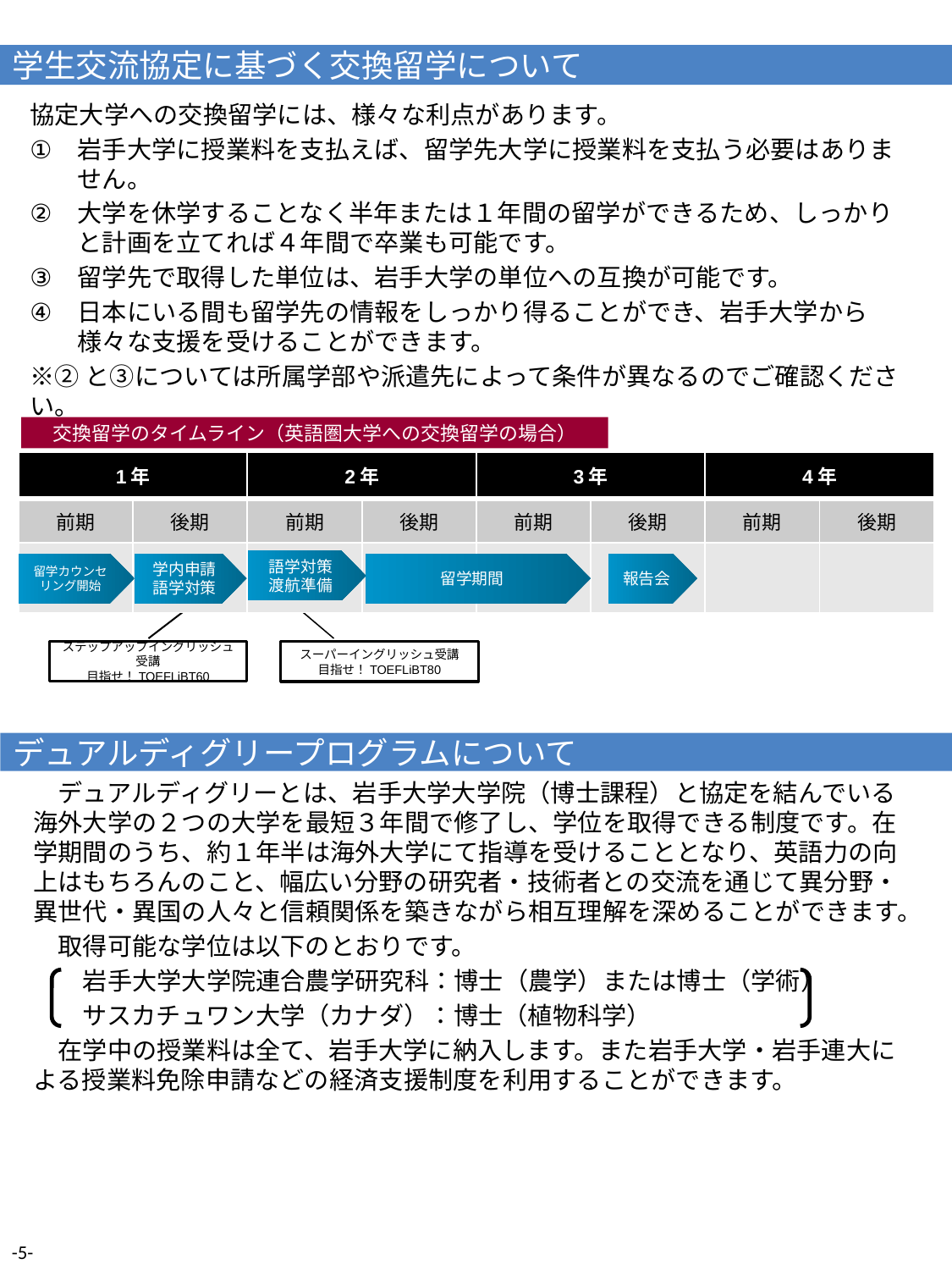

学生交流協定に基づく交換留学について
協定大学への交換留学には、様々な利点があります。
岩手大学に授業料を支払えば、留学先大学に授業料を支払う必要はありません。
大学を休学することなく半年または１年間の留学ができるため、しっかりと計画を立てれば４年間で卒業も可能です。
留学先で取得した単位は、岩手大学の単位への互換が可能です。
日本にいる間も留学先の情報をしっかり得ることができ、岩手大学から様々な支援を受けることができます。
※②と③については所属学部や派遣先によって条件が異なるのでご確認ください。
交換留学のタイムライン（英語圏大学への交換留学の場合）
| 1年 |  | 2年 |  | 3年 |  | 4年 |  |
| --- | --- | --- | --- | --- | --- | --- | --- |
| 前期 | 後期 | 前期 | 後期 | 前期 | 後期 | 前期 | 後期 |
|  |  |  |  |  |  |  |  |
語学対策
渡航準備
留学カウンセリング開始
学内申請
語学対策
留学期間
報告会
ステップアップイングリッシュ受講
目指せ！TOEFLiBT60
スーパーイングリッシュ受講
目指せ！TOEFLiBT80
デュアルディグリープログラムについて
　デュアルディグリーとは、岩手大学大学院（博士課程）と協定を結んでいる海外大学の２つの大学を最短３年間で修了し、学位を取得できる制度です。在学期間のうち、約１年半は海外大学にて指導を受けることとなり、英語力の向上はもちろんのこと、幅広い分野の研究者・技術者との交流を通じて異分野・異世代・異国の人々と信頼関係を築きながら相互理解を深めることができます。
　取得可能な学位は以下のとおりです。
　　岩手大学大学院連合農学研究科：博士（農学）または博士（学術）
　　サスカチュワン大学（カナダ）：博士（植物科学）
　在学中の授業料は全て、岩手大学に納入します。また岩手大学・岩手連大による授業料免除申請などの経済支援制度を利用することができます。

-5-